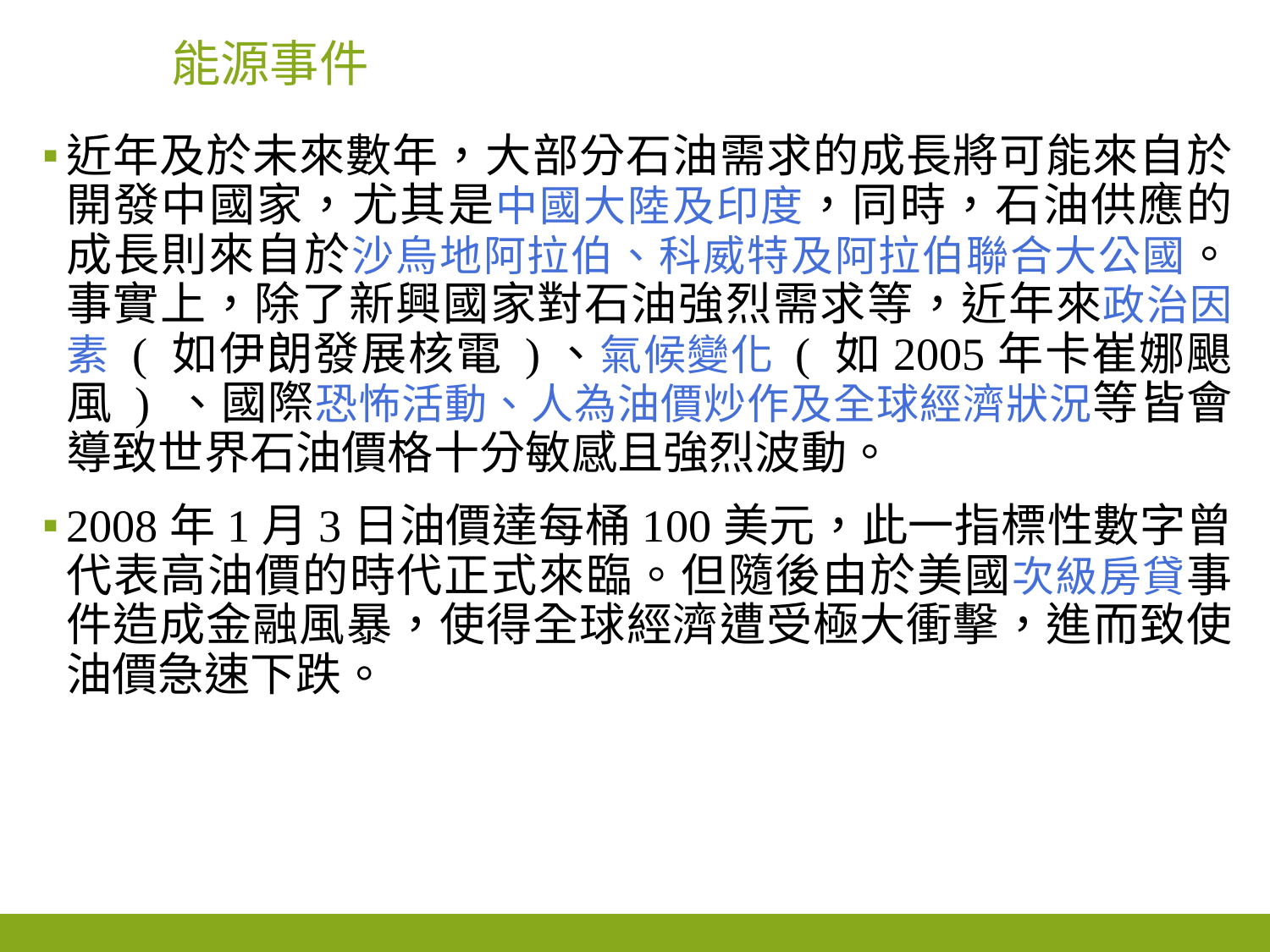

# 能源事件
近年及於未來數年，大部分石油需求的成長將可能來自於開發中國家，尤其是中國大陸及印度，同時，石油供應的成長則來自於沙烏地阿拉伯、科威特及阿拉伯聯合大公國。事實上，除了新興國家對石油強烈需求等，近年來政治因素 ( 如伊朗發展核電 )、氣候變化 ( 如2005年卡崔娜颶風 ) 、國際恐怖活動、人為油價炒作及全球經濟狀況等皆會導致世界石油價格十分敏感且強烈波動。
2008年1月3日油價達每桶100美元，此一指標性數字曾代表高油價的時代正式來臨。但隨後由於美國次級房貸事件造成金融風暴，使得全球經濟遭受極大衝擊，進而致使油價急速下跌。